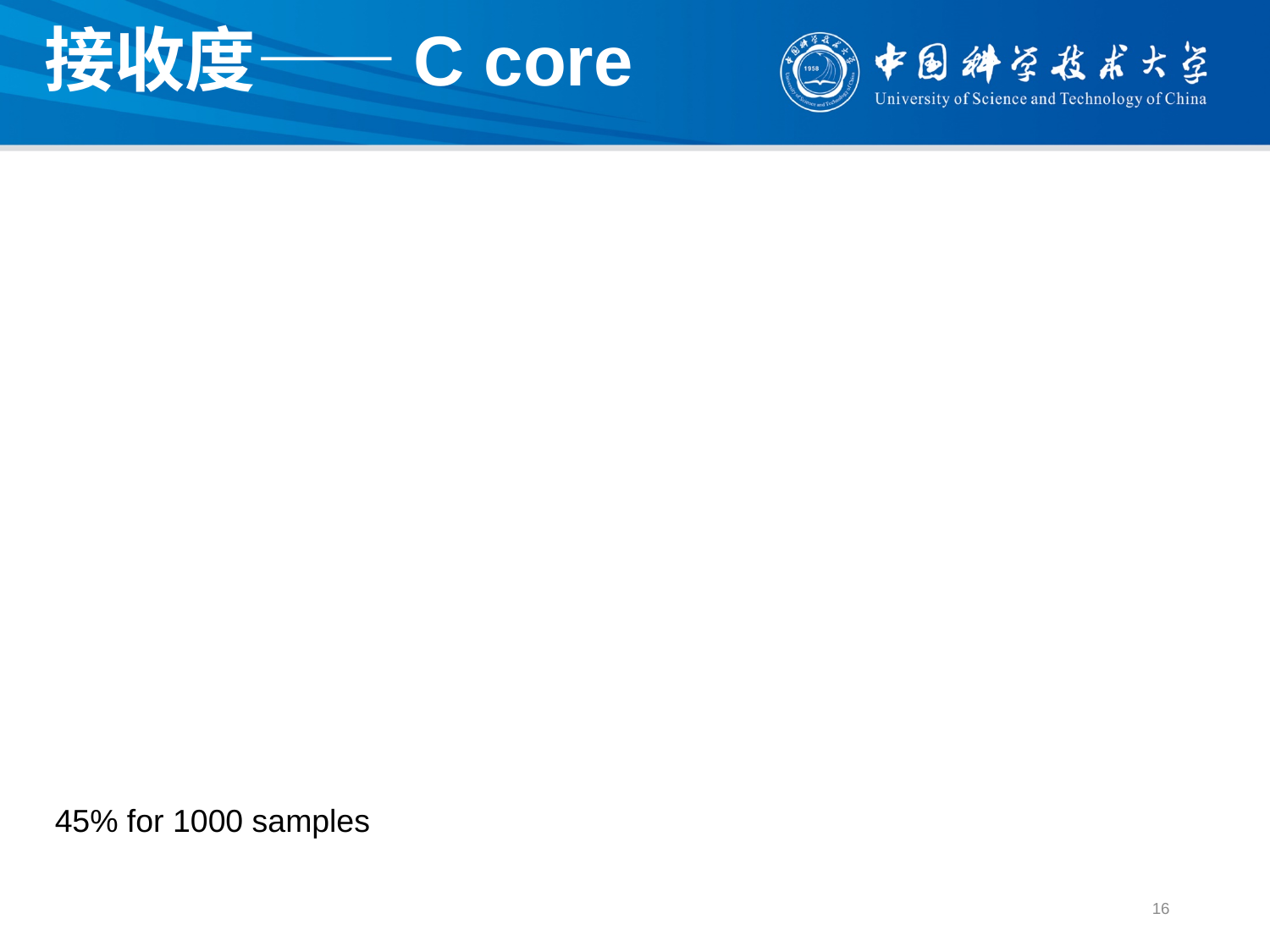

接收度——C core
45% for 1000 samples
16